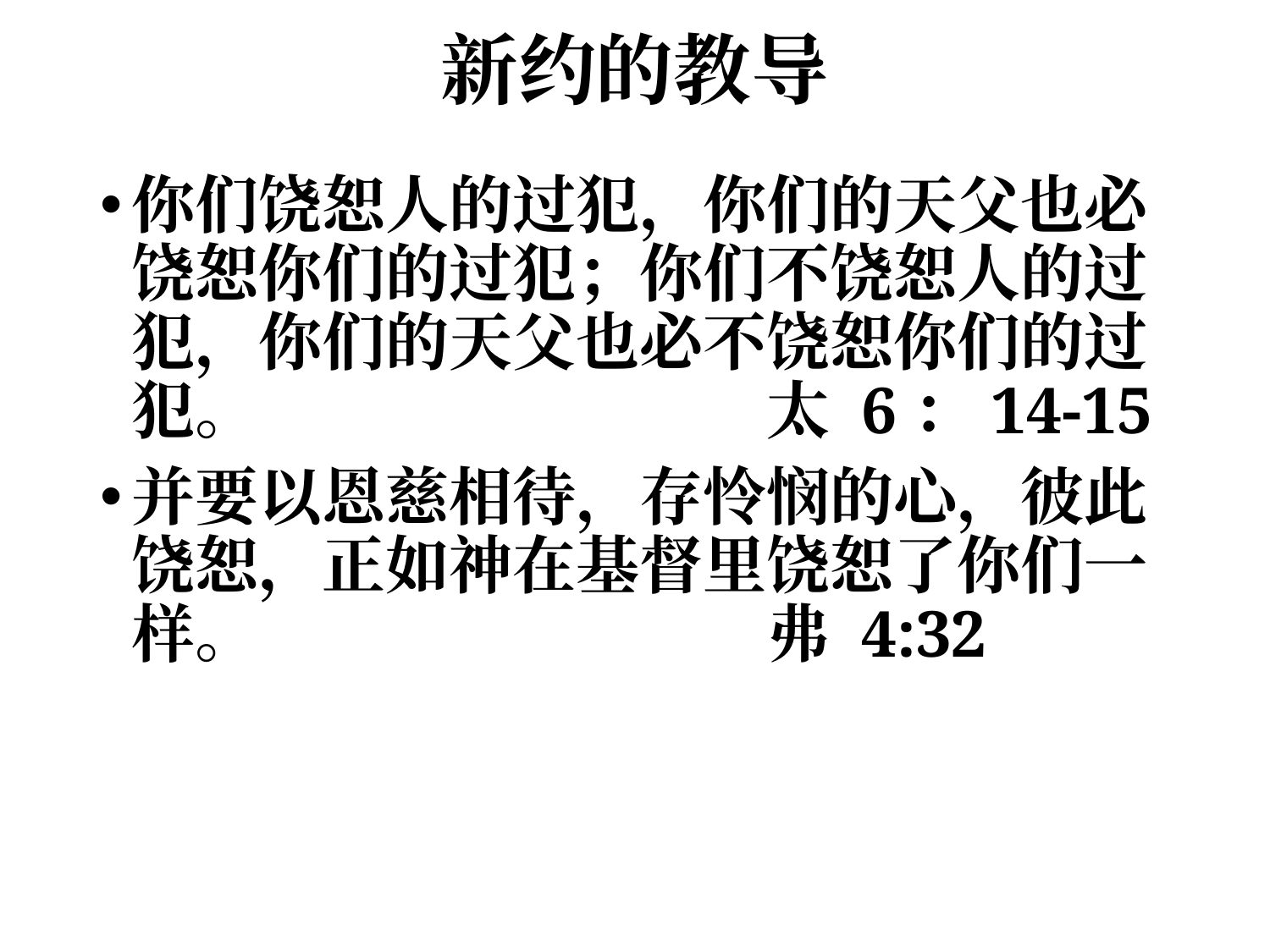

# 新约的教导
你们饶恕人的过犯，你们的天父也必饶恕你们的过犯；你们不饶恕人的过犯，你们的天父也必不饶恕你们的过犯。 				太 6：14-15
并要以恩慈相待，存怜悯的心，彼此饶恕，正如神在基督里饶恕了你们一样。 				弗 4:32